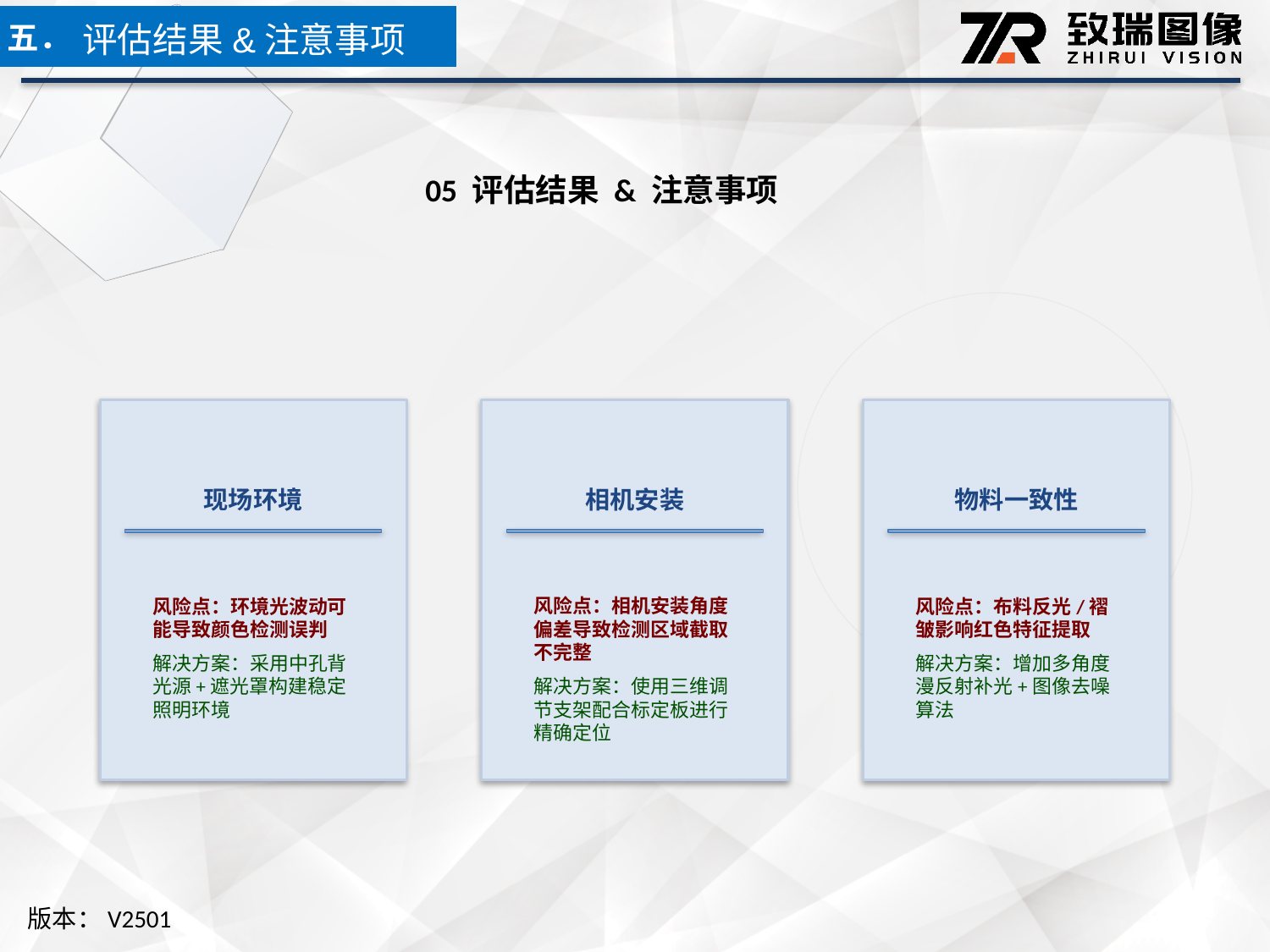

五．
评估结果&注意事项

05 评估结果 & 注意事项

现场环境

相机安装

物料一致性

风险点：环境光波动可能导致颜色检测误判
解决方案：采用中孔背光源+遮光罩构建稳定照明环境

风险点：相机安装角度偏差导致检测区域截取不完整
解决方案：使用三维调节支架配合标定板进行精确定位

风险点：布料反光/褶皱影响红色特征提取
解决方案：增加多角度漫反射补光+图像去噪算法